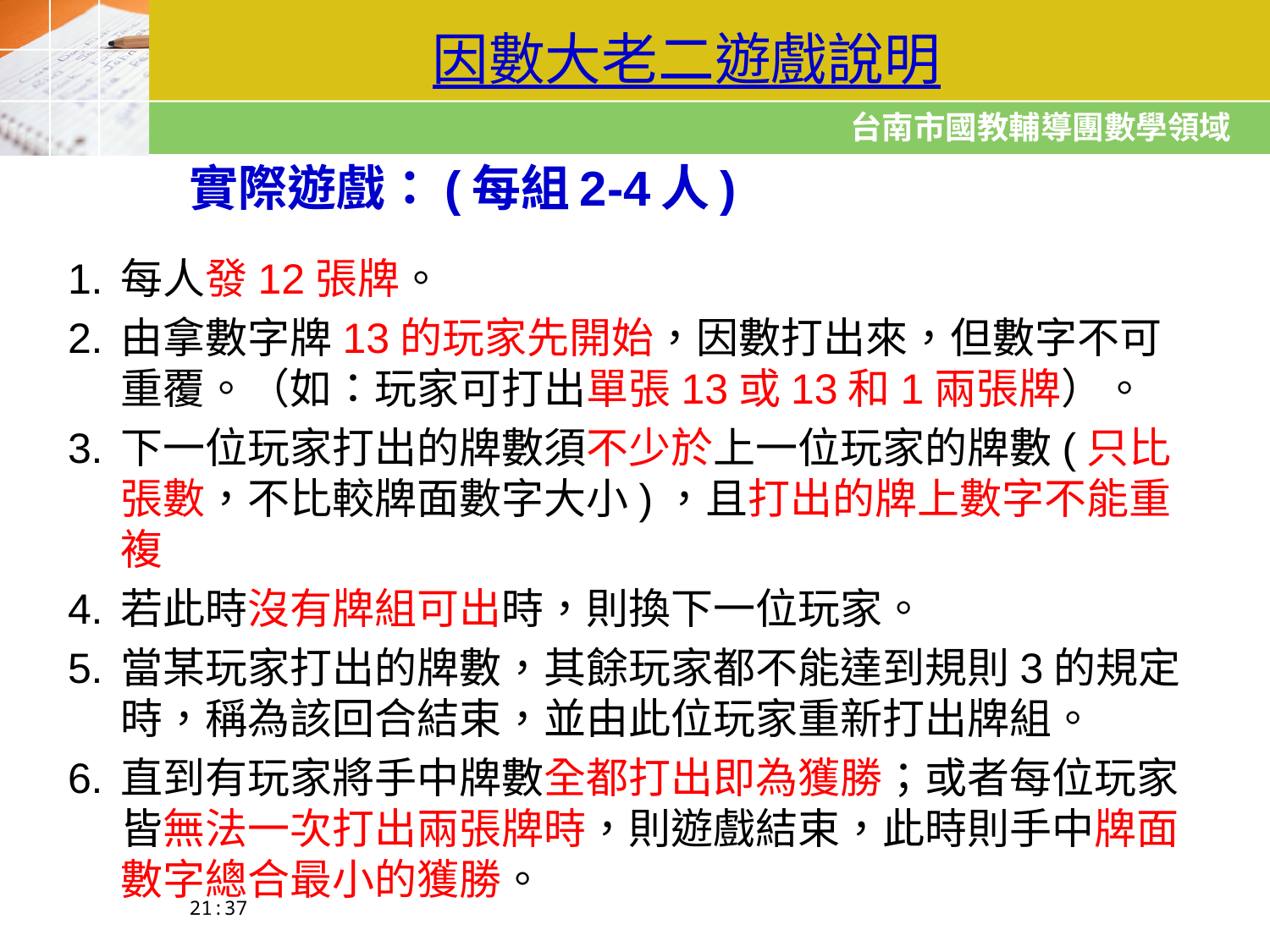

因數大老二遊戲說明
# 實際遊戲：(每組2-4人)
每人發12張牌。
由拿數字牌13的玩家先開始，因數打出來，但數字不可重覆。（如：玩家可打出單張13或13和1兩張牌）。
下一位玩家打出的牌數須不少於上一位玩家的牌數(只比張數，不比較牌面數字大小)，且打出的牌上數字不能重複
若此時沒有牌組可出時，則換下一位玩家。
當某玩家打出的牌數，其餘玩家都不能達到規則3的規定時，稱為該回合結束，並由此位玩家重新打出牌組。
直到有玩家將手中牌數全都打出即為獲勝；或者每位玩家皆無法一次打出兩張牌時，則遊戲結束，此時則手中牌面數字總合最小的獲勝。

21:37